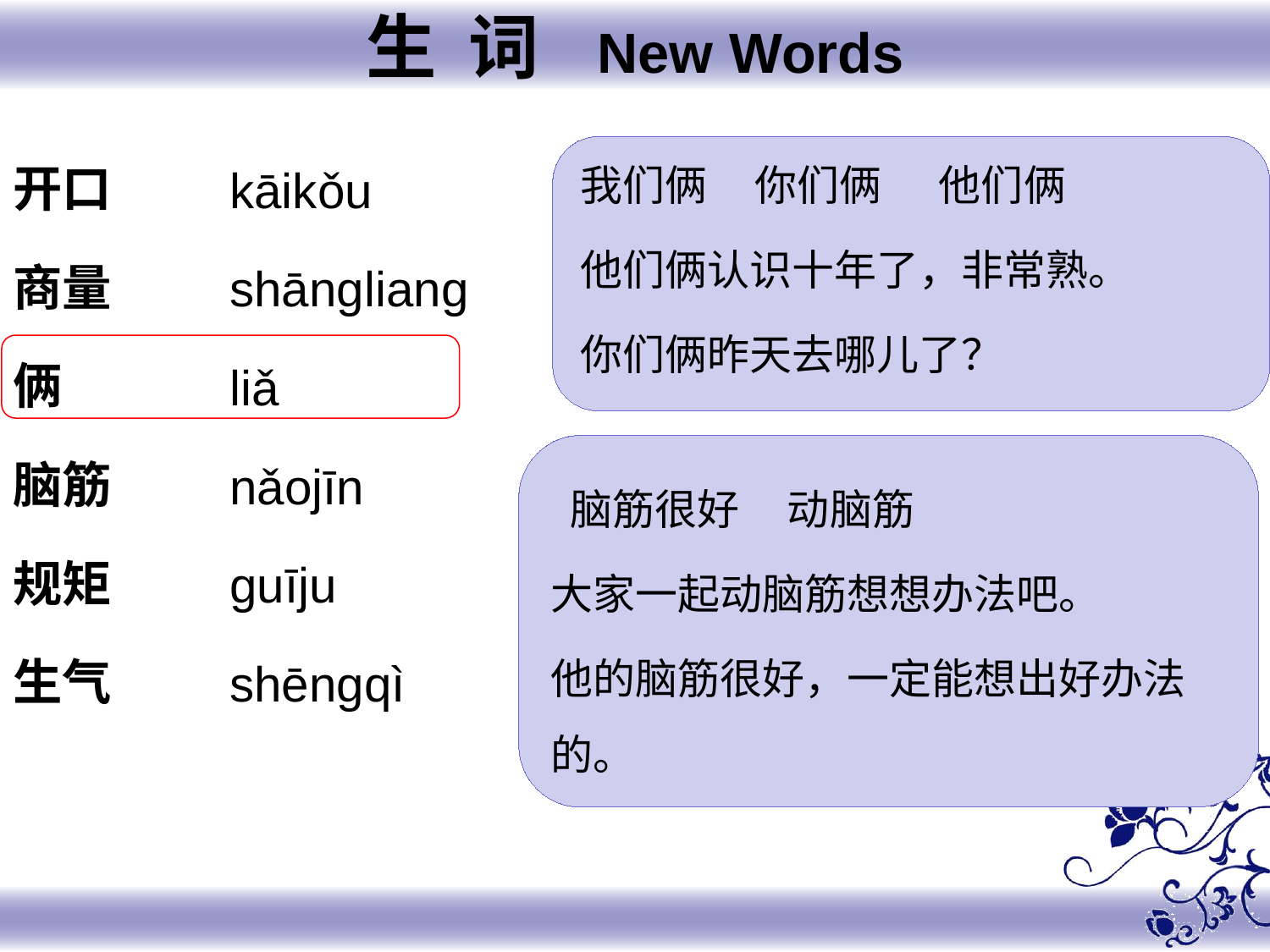

生  词   New Words
开口
商量
俩
脑筋
规矩
生气
kāikǒu
shāngliang
liǎ
nǎojīn
guīju
shēngqì

我们俩     你们俩      他们俩
他们俩认识十年了，非常熟。
你们俩昨天去哪儿了？

 脑筋很好     动脑筋
大家一起动脑筋想想办法吧。
他的脑筋很好，一定能想出好办法的。